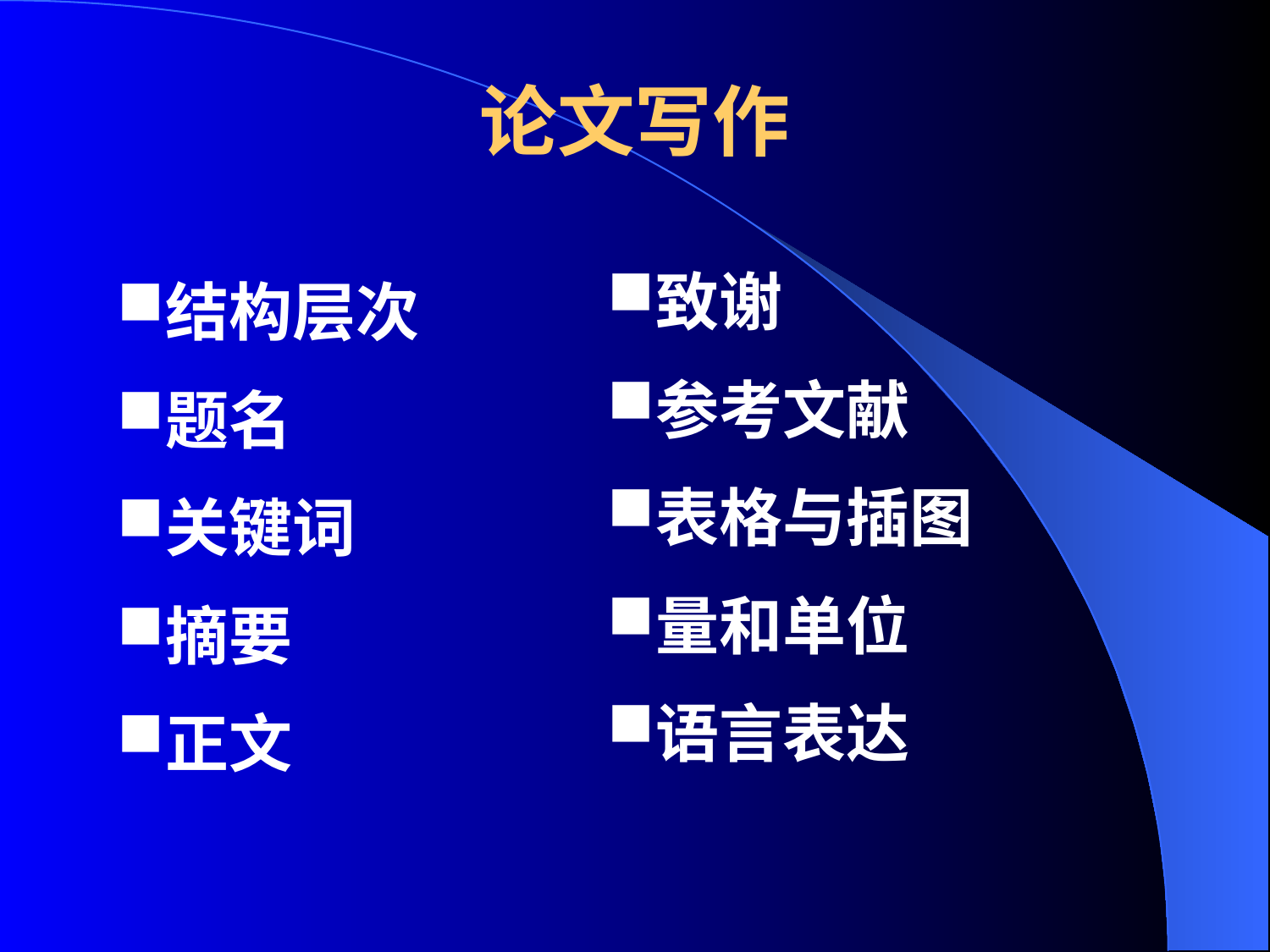

论文写作
致谢
参考文献
表格与插图
量和单位
语言表达
结构层次
题名
关键词
摘要
正文